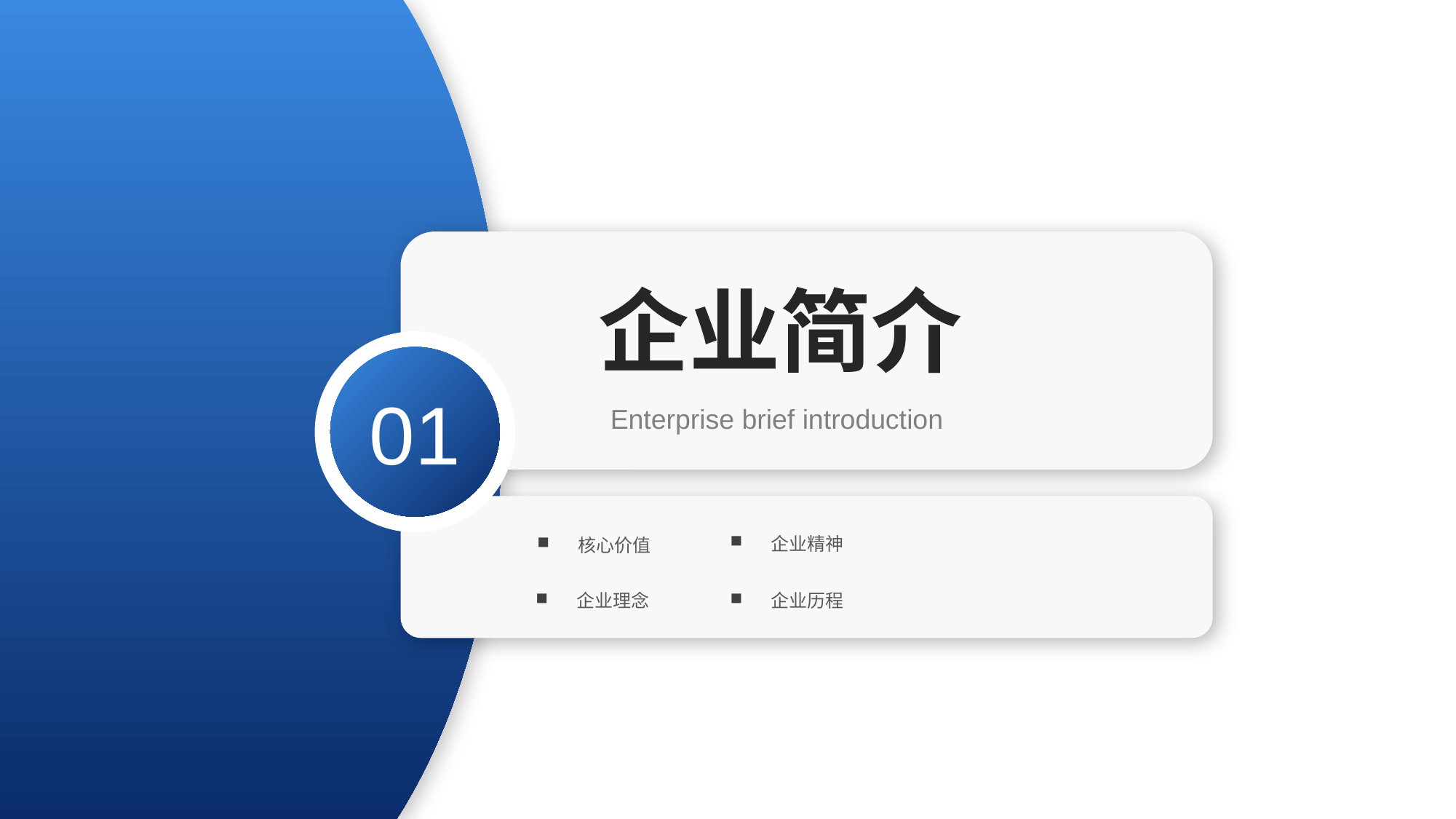

企业简介

01
Enterprise brief introduction

企业精神
核心价值
企业理念
企业历程